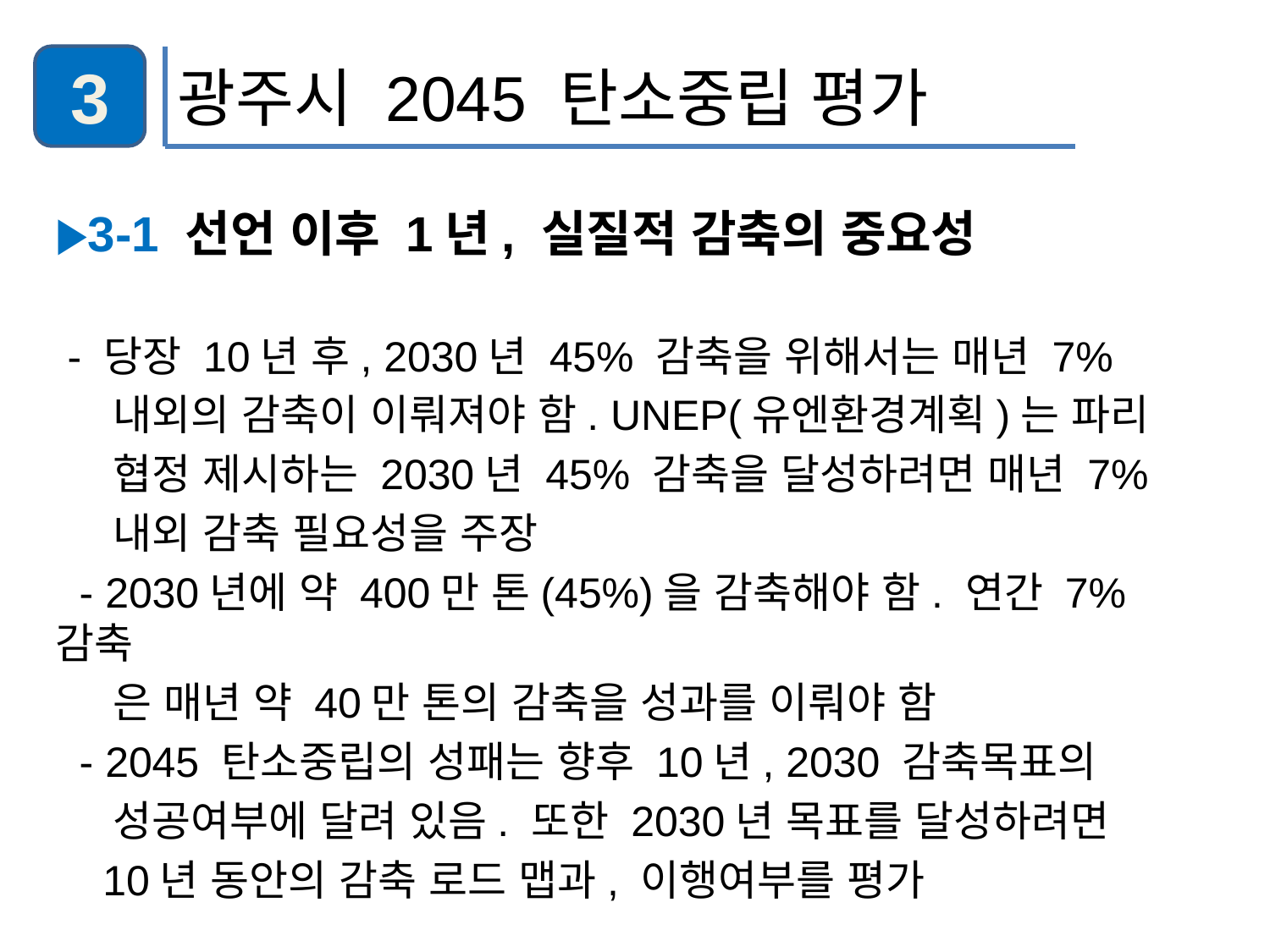

3
광주시 2045 탄소중립 평가
▶3-1 선언 이후 1년, 실질적 감축의 중요성

 - 당장 10년 후, 2030년 45% 감축을 위해서는 매년 7%
    내외의 감축이 이뤄져야 함. UNEP(유엔환경계획)는 파리
    협정 제시하는 2030년 45% 감축을 달성하려면 매년 7%
    내외 감축 필요성을 주장
  - 2030년에 약 400만 톤(45%)을 감축해야 함. 연간 7%감축
    은 매년 약 40만 톤의 감축을 성과를 이뤄야 함
  - 2045 탄소중립의 성패는 향후 10년, 2030 감축목표의
    성공여부에 달려 있음. 또한 2030년 목표를 달성하려면
    10년 동안의 감축 로드 맵과, 이행여부를 평가